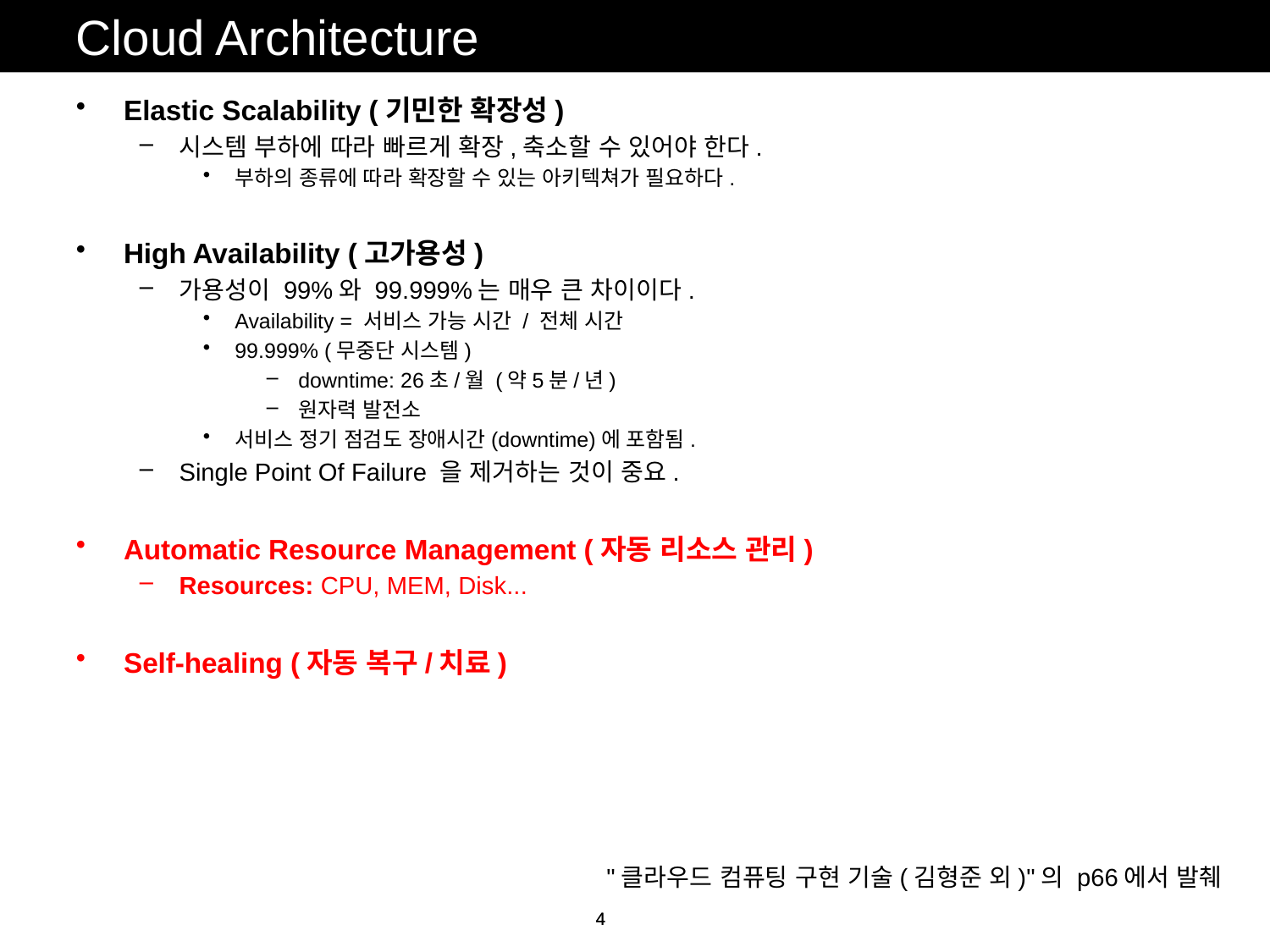

# Cloud Architecture
Elastic Scalability (기민한 확장성)
시스템 부하에 따라 빠르게 확장,축소할 수 있어야 한다.
부하의 종류에 따라 확장할 수 있는 아키텍쳐가 필요하다.

High Availability (고가용성)
가용성이 99%와 99.999%는 매우 큰 차이이다.
Availability = 서비스 가능 시간 / 전체 시간
99.999% (무중단 시스템)
downtime: 26초/월 (약5분/년)
원자력 발전소
서비스 정기 점검도 장애시간(downtime)에 포함됨.
Single Point Of Failure 을 제거하는 것이 중요.

Automatic Resource Management (자동 리소스 관리)
Resources: CPU, MEM, Disk...

Self-healing (자동 복구/치료)

"클라우드 컴퓨팅 구현 기술(김형준 외)"의 p66에서 발췌